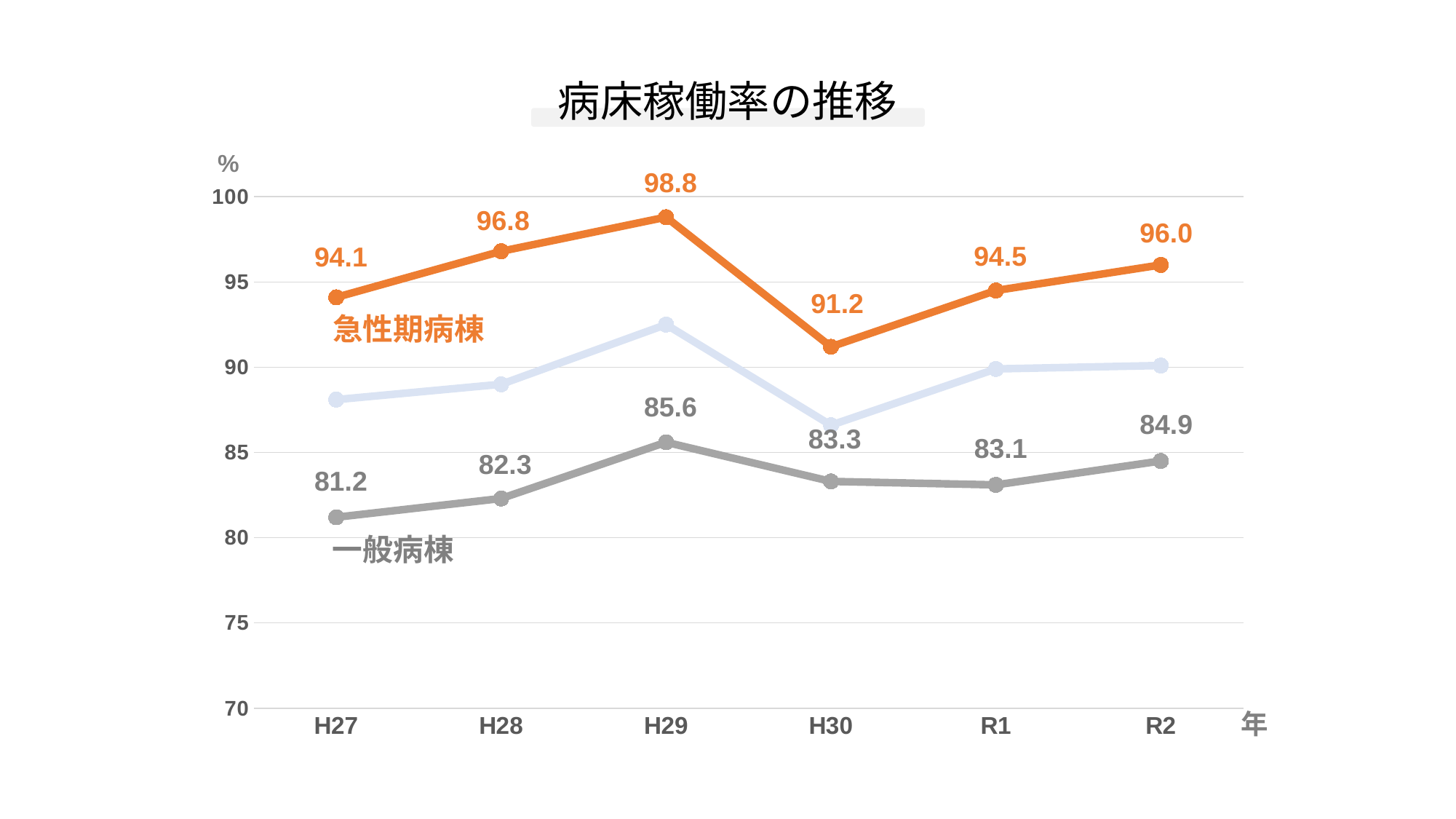

病床稼働率の推移

%
98.8

### Chart

| Category | 病院全体 | 急性期病棟 | 一般病棟 |
|---|---|---|---|
| H27 | 88.1 | 94.1 | 81.2 |
| H28 | 89.0 | 96.8 | 82.3 |
| H29 | 92.5 | 98.8 | 85.6 |
| H30 | 86.6 | 91.2 | 83.3 |
| R1 | 89.9 | 94.5 | 83.1 |
| R2 | 90.1 | 96.0 | 84.5 |
96.8
96.0
94.5
94.1
91.2
急性期病棟
85.6
84.9
83.3
83.1
82.3
81.2
一般病棟
年